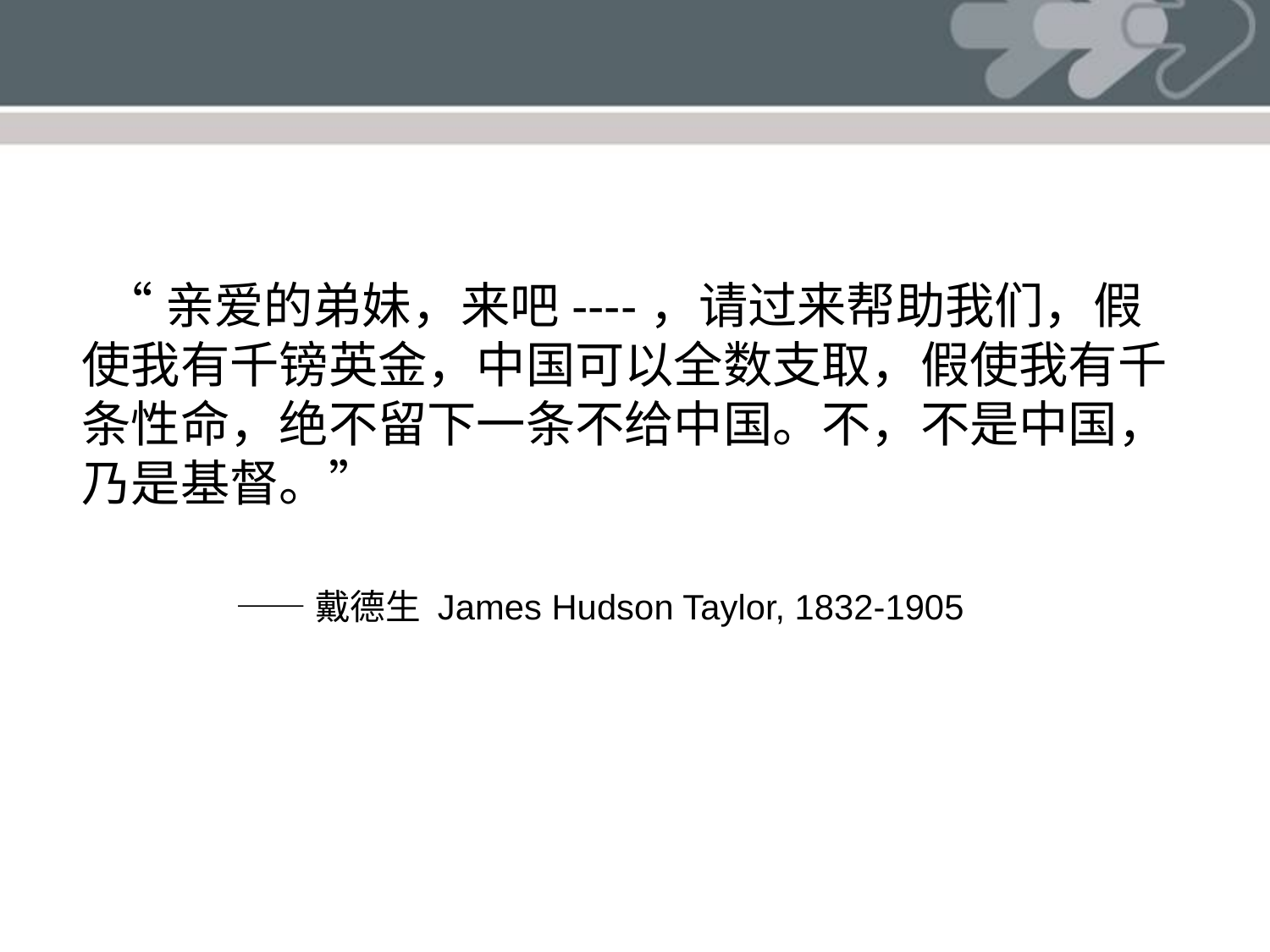

“亲爱的弟妹，来吧----，请过来帮助我们，假使我有千镑英金，中国可以全数支取，假使我有千条性命，绝不留下一条不给中国。不，不是中国，乃是基督。”

              ——戴德生 James Hudson Taylor, 1832-1905